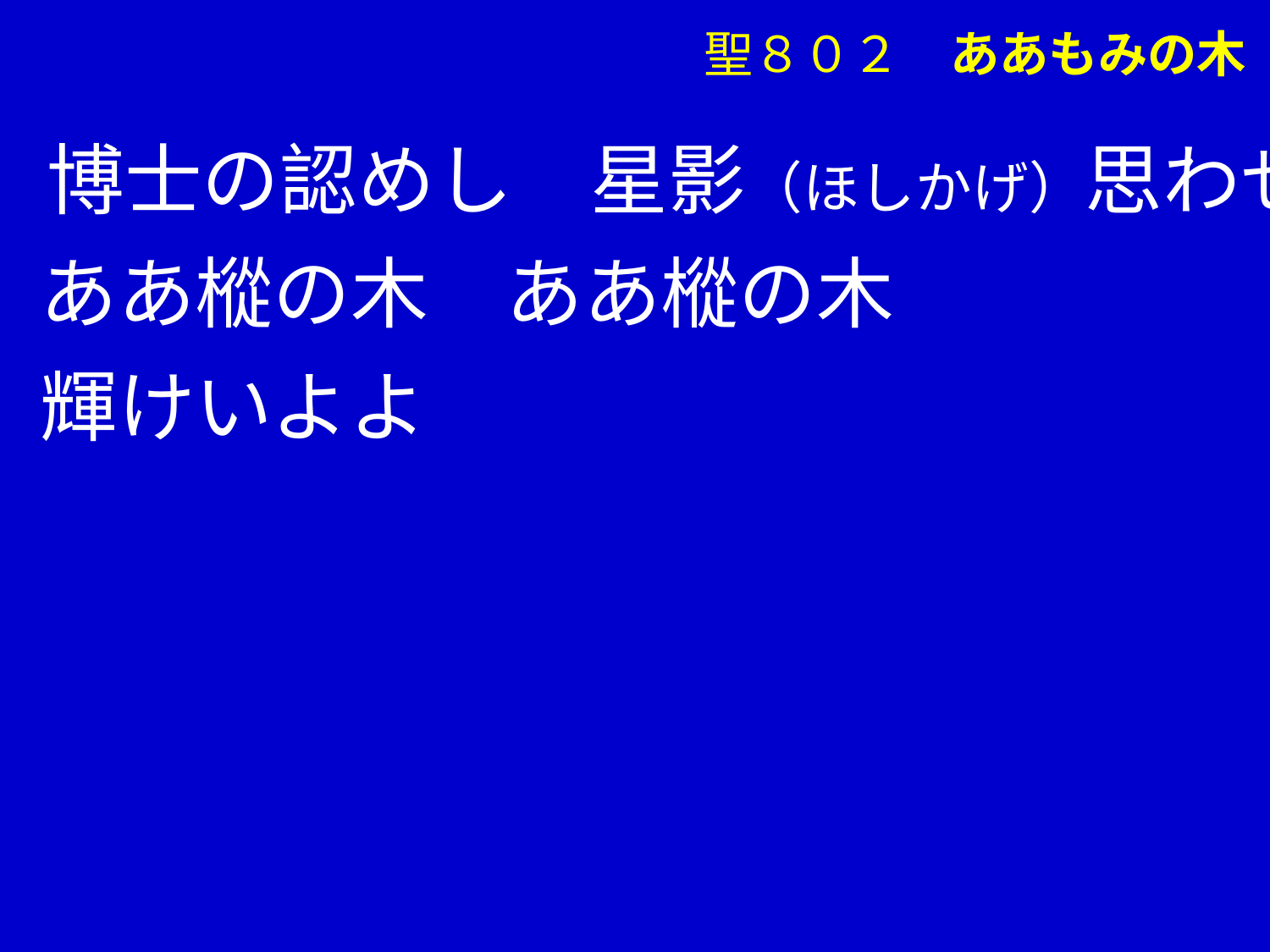

聖８０２　ああもみの木
　　博士の認めし　星影（ほしかげ）思わせ
　ああ樅の木　ああ樅の木
　輝けいよよ